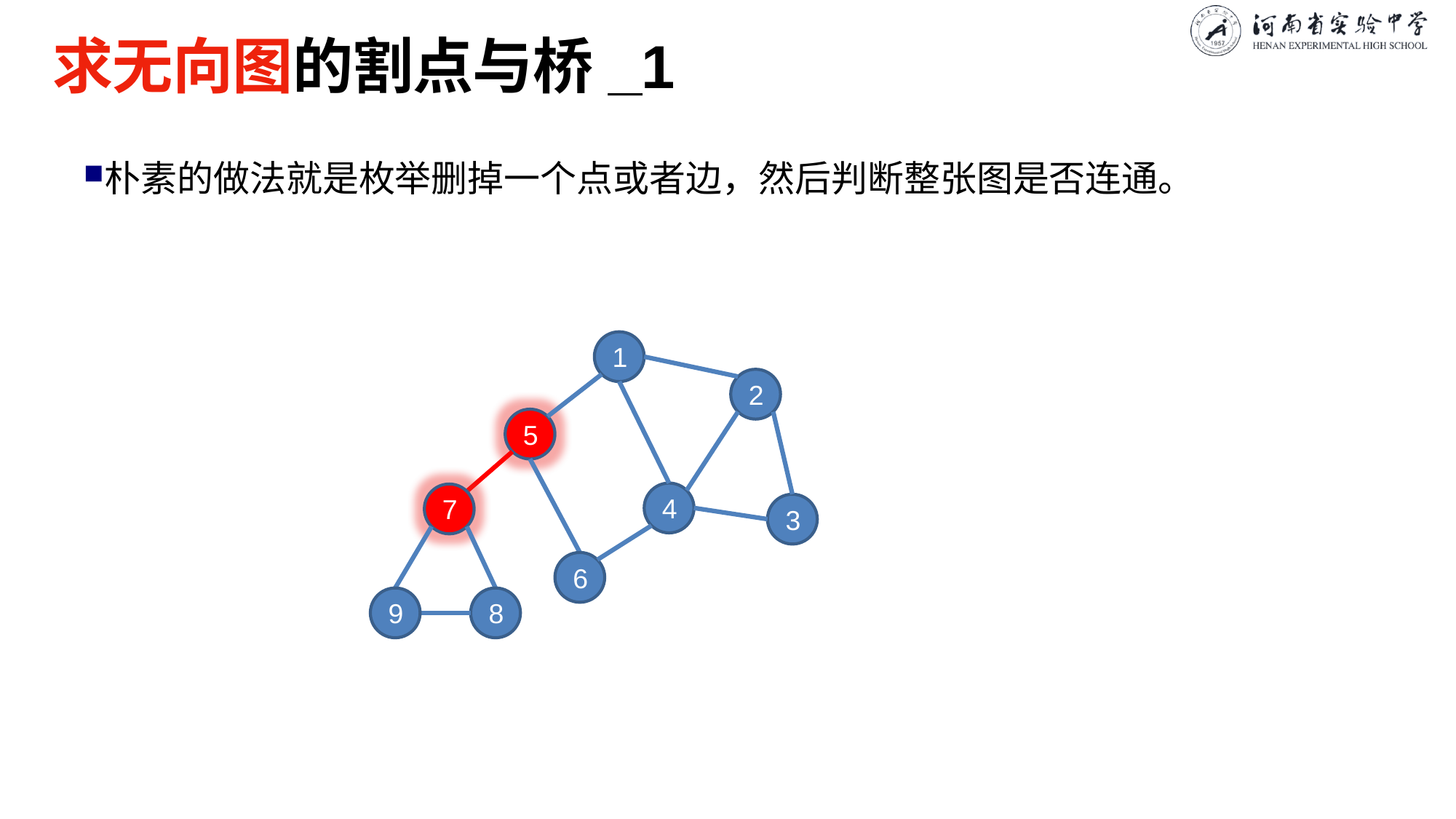

# 求无向图的割点与桥_1
朴素的做法就是枚举删掉一个点或者边，然后判断整张图是否连通。
1
2
5
4
7
3
6
9
8